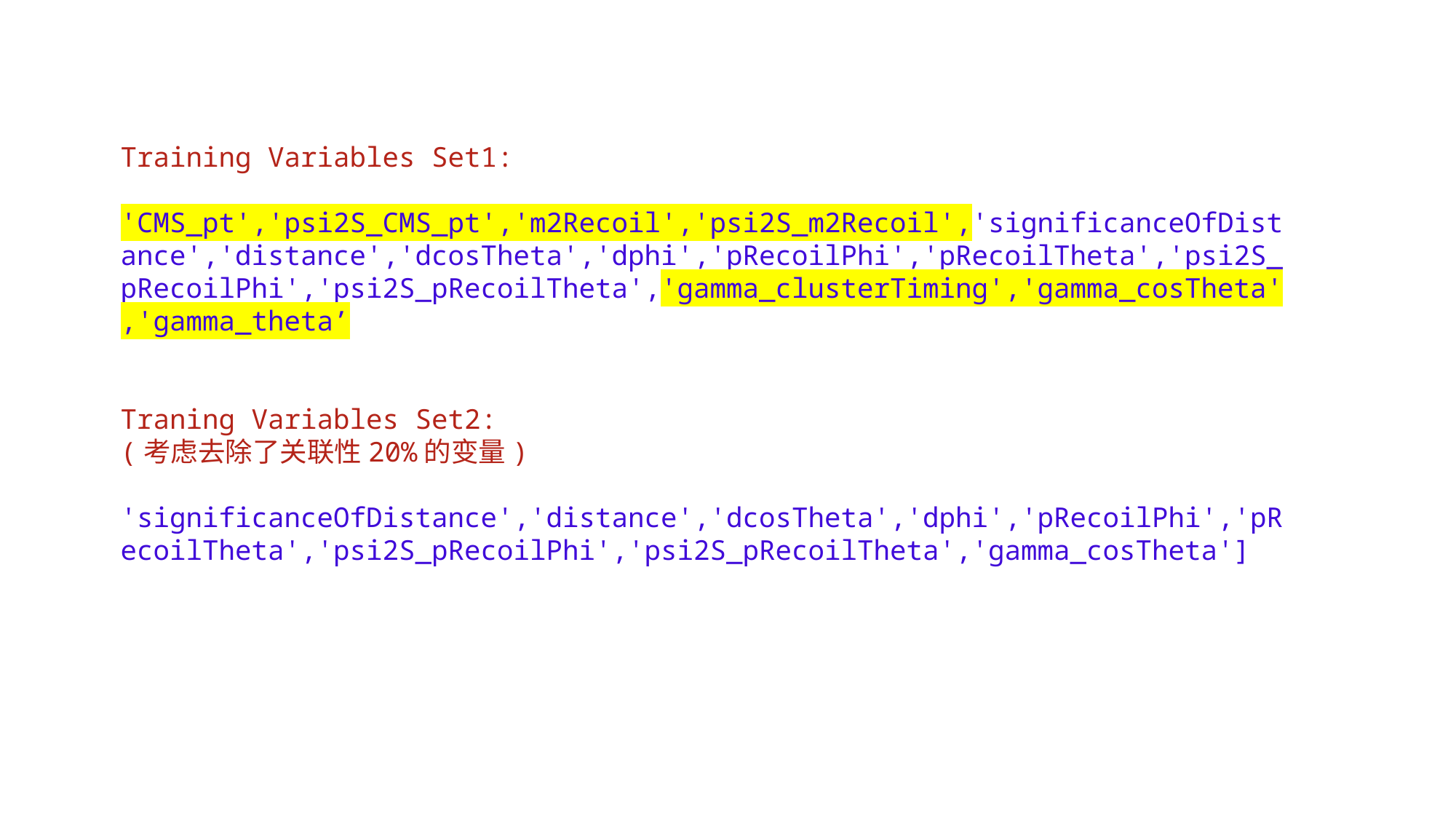

Training Variables Set1:

'CMS_pt','psi2S_CMS_pt','m2Recoil','psi2S_m2Recoil','significanceOfDistance','distance','dcosTheta','dphi','pRecoilPhi','pRecoilTheta','psi2S_pRecoilPhi','psi2S_pRecoilTheta','gamma_clusterTiming','gamma_cosTheta','gamma_theta’

Traning Variables Set2:
(考虑去除了关联性20%的变量)

'significanceOfDistance','distance','dcosTheta','dphi','pRecoilPhi','pRecoilTheta','psi2S_pRecoilPhi','psi2S_pRecoilTheta','gamma_cosTheta']